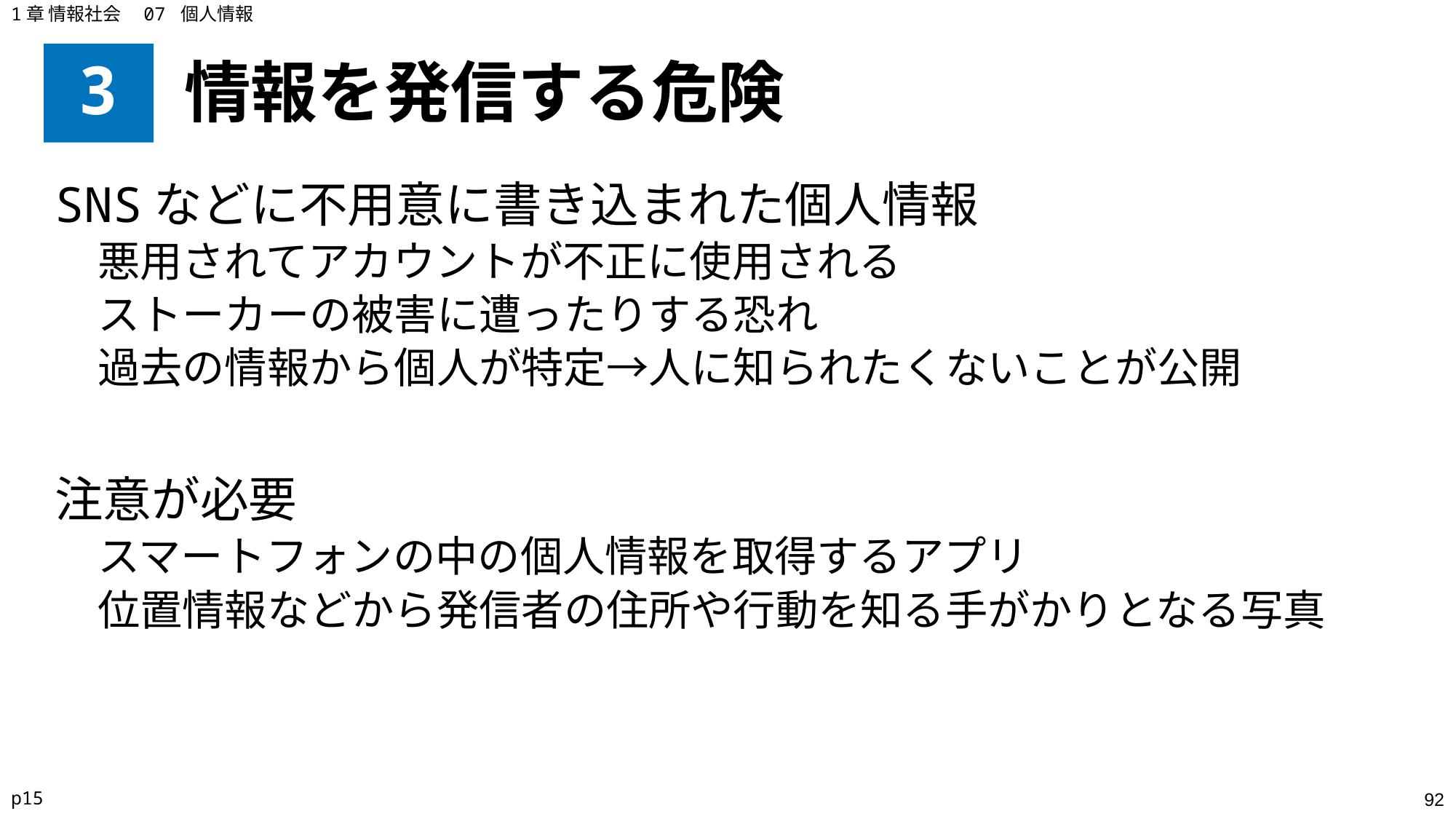

1章 情報社会　07 個人情報

# 3
情報を発信する危険
SNSなどに不用意に書き込まれた個人情報
悪用されてアカウントが不正に使用される
ストーカーの被害に遭ったりする恐れ
過去の情報から個人が特定→人に知られたくないことが公開

注意が必要
スマートフォンの中の個人情報を取得するアプリ
位置情報などから発信者の住所や行動を知る手がかりとなる写真
p15
92